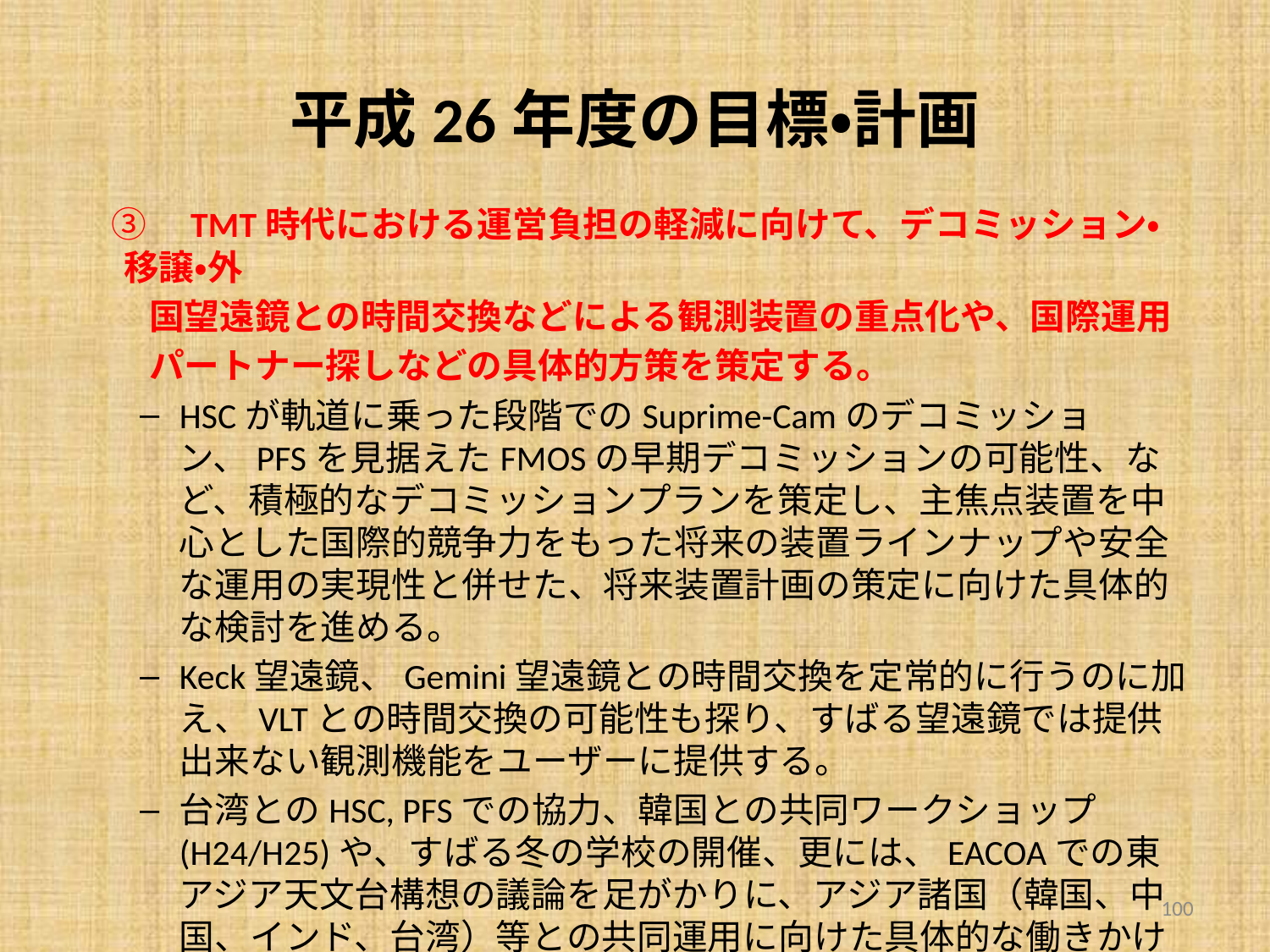

# 平成26年度の目標•計画
　③　TMT時代における運営負担の軽減に向けて、デコミッション・移譲・外
        国望遠鏡との時間交換などによる観測装置の重点化や、国際運用
        パートナー探しなどの具体的方策を策定する。
HSCが軌道に乗った段階でのSuprime-Camのデコミッション、PFSを見据えたFMOSの早期デコミッションの可能性、など、積極的なデコミッションプランを策定し、主焦点装置を中心とした国際的競争力をもった将来の装置ラインナップや安全な運用の実現性と併せた、将来装置計画の策定に向けた具体的な検討を進める。
Keck望遠鏡、Gemini望遠鏡との時間交換を定常的に行うのに加え、VLTとの時間交換の可能性も探り、すばる望遠鏡では提供出来ない観測機能をユーザーに提供する。
台湾とのHSC, PFSでの協力、韓国との共同ワークショップ(H24/H25)や、すばる冬の学校の開催、更には、EACOAでの東アジア天文台構想の議論を足がかりに、アジア諸国（韓国、中国、インド、台湾）等との共同運用に向けた具体的な働きかけを進める。
100